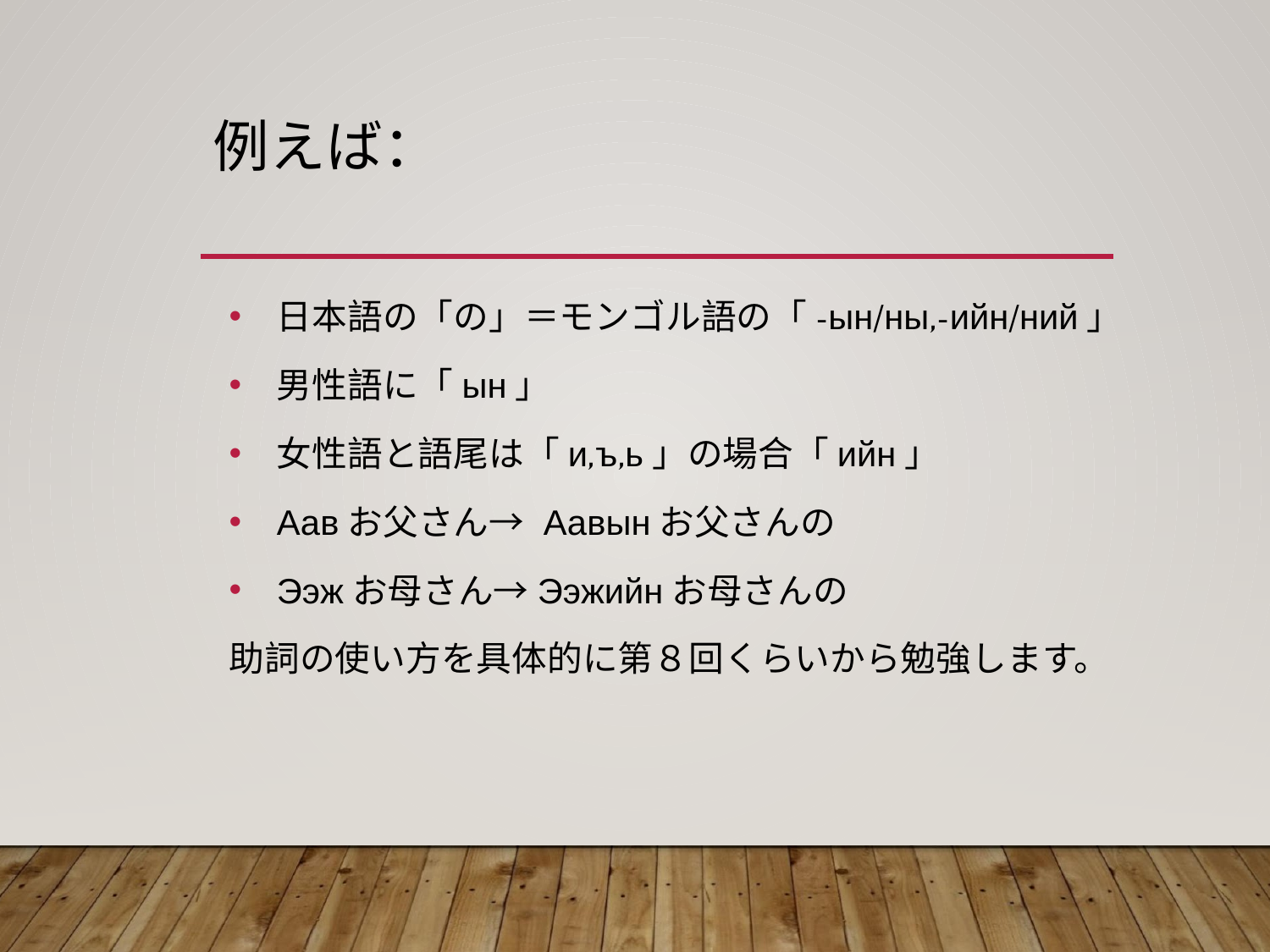

# 例えば：
日本語の「の」＝モンゴル語の「-ын/ны,-ийн/ний」
男性語に「ын」
女性語と語尾は「и,ъ,ь」の場合「ийн」
Аавお父さん→ Аавынお父さんの
Ээжお母さん→Ээжийнお母さんの
助詞の使い方を具体的に第８回くらいから勉強します。